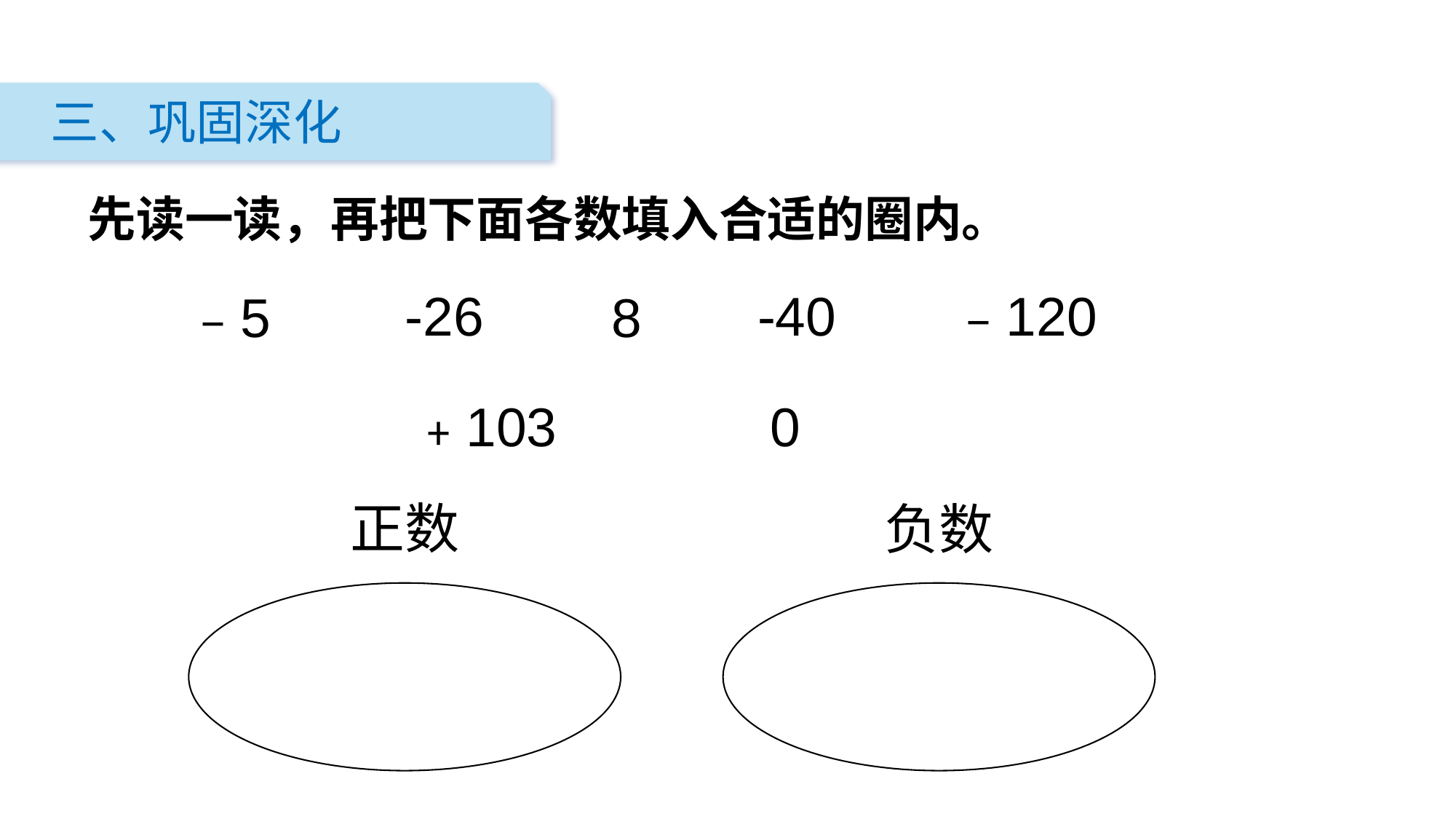

三、巩固深化
先读一读，再把下面各数填入合适的圈内。
-26
-40
﹣120
﹣5
8
0
﹢103
正数
负数